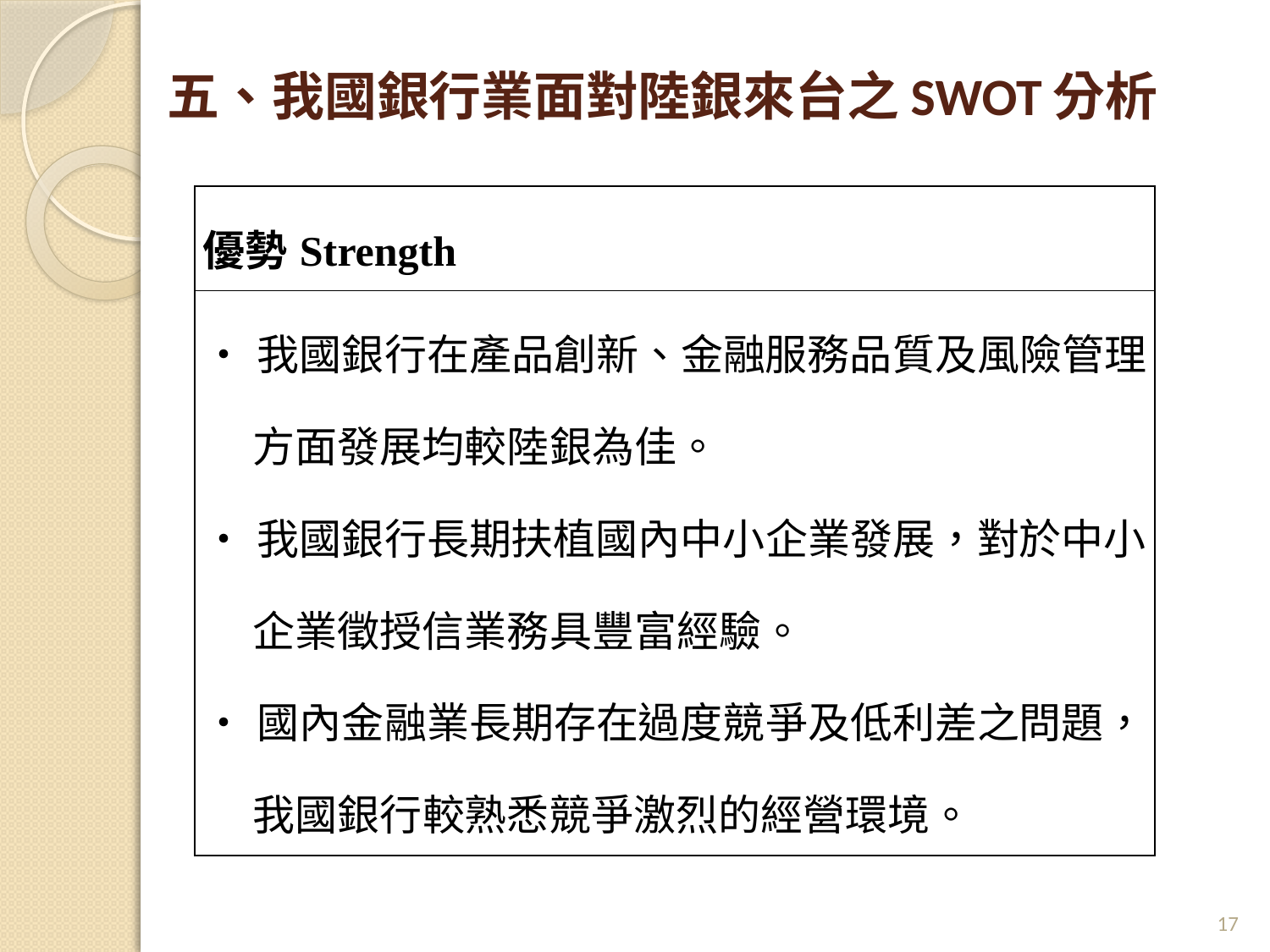

# 五、我國銀行業面對陸銀來台之SWOT分析
| 優勢Strength |
| --- |
| ‧我國銀行在產品創新、金融服務品質及風險管理 方面發展均較陸銀為佳。 ‧我國銀行長期扶植國內中小企業發展，對於中小 企業徵授信業務具豐富經驗。 ‧國內金融業長期存在過度競爭及低利差之問題， 我國銀行較熟悉競爭激烈的經營環境。 |
17